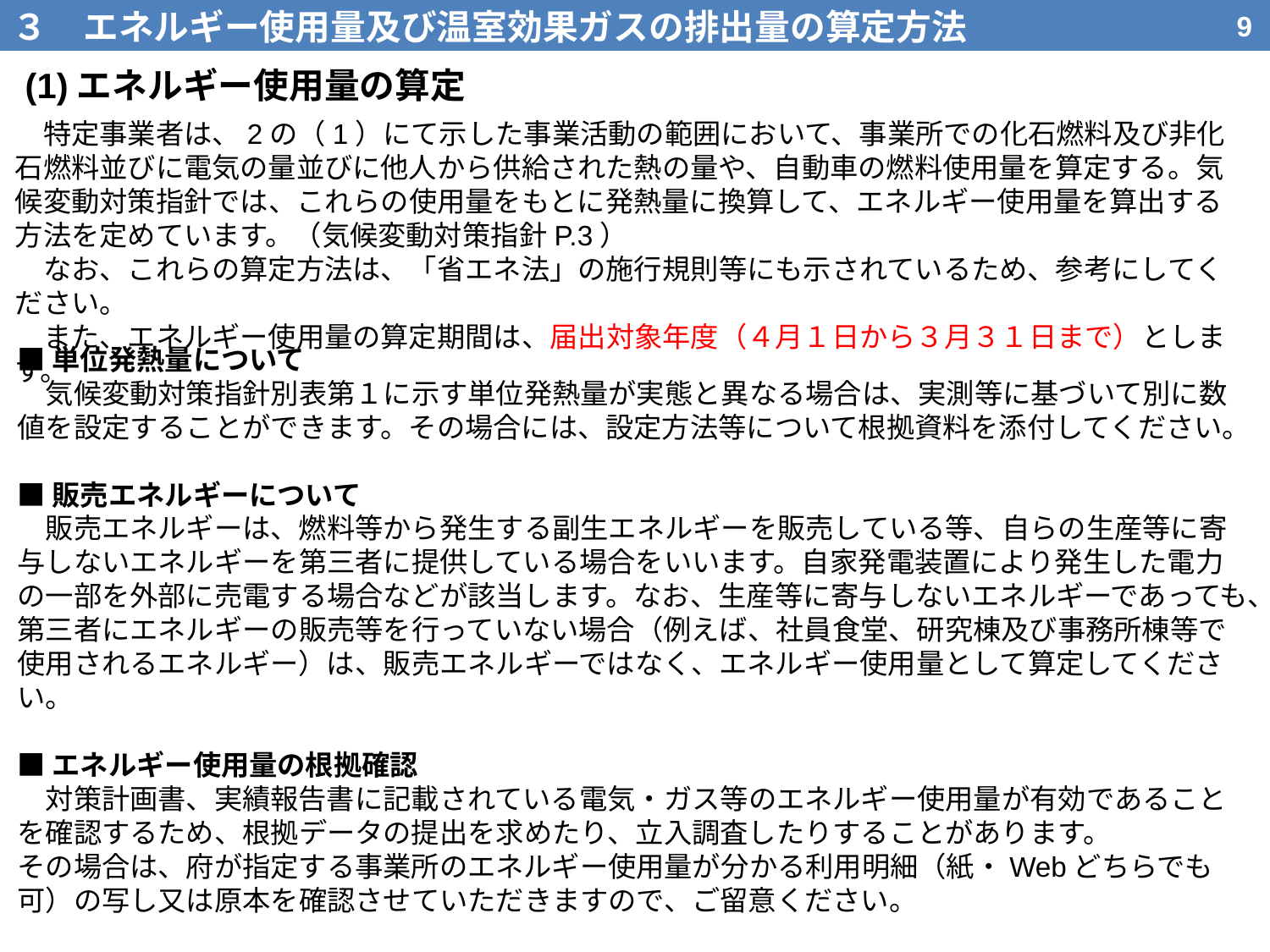

３　エネルギー使用量及び温室効果ガスの排出量の算定方法
9
 (1)エネルギー使用量の算定
　特定事業者は、2の（1）にて示した事業活動の範囲において、事業所での化石燃料及び非化石燃料並びに電気の量並びに他人から供給された熱の量や、自動車の燃料使用量を算定する。気候変動対策指針では、これらの使用量をもとに発熱量に換算して、エネルギー使用量を算出する方法を定めています。（気候変動対策指針P.3）
　なお、これらの算定方法は、「省エネ法」の施行規則等にも示されているため、参考にしてください。
　また、エネルギー使用量の算定期間は、届出対象年度（４月１日から３月３１日まで）とします。

■単位発熱量について
　気候変動対策指針別表第１に示す単位発熱量が実態と異なる場合は、実測等に基づいて別に数値を設定することができます。その場合には、設定方法等について根拠資料を添付してください。

■販売エネルギーについて
　販売エネルギーは、燃料等から発生する副生エネルギーを販売している等、自らの生産等に寄与しないエネルギーを第三者に提供している場合をいいます。自家発電装置により発生した電力の一部を外部に売電する場合などが該当します。なお、生産等に寄与しないエネルギーであっても、第三者にエネルギーの販売等を行っていない場合（例えば、社員食堂、研究棟及び事務所棟等で使用されるエネルギー）は、販売エネルギーではなく、エネルギー使用量として算定してください。

■エネルギー使用量の根拠確認
　対策計画書、実績報告書に記載されている電気・ガス等のエネルギー使用量が有効であることを確認するため、根拠データの提出を求めたり、立入調査したりすることがあります。
その場合は、府が指定する事業所のエネルギー使用量が分かる利用明細（紙・Webどちらでも可）の写し又は原本を確認させていただきますので、ご留意ください。